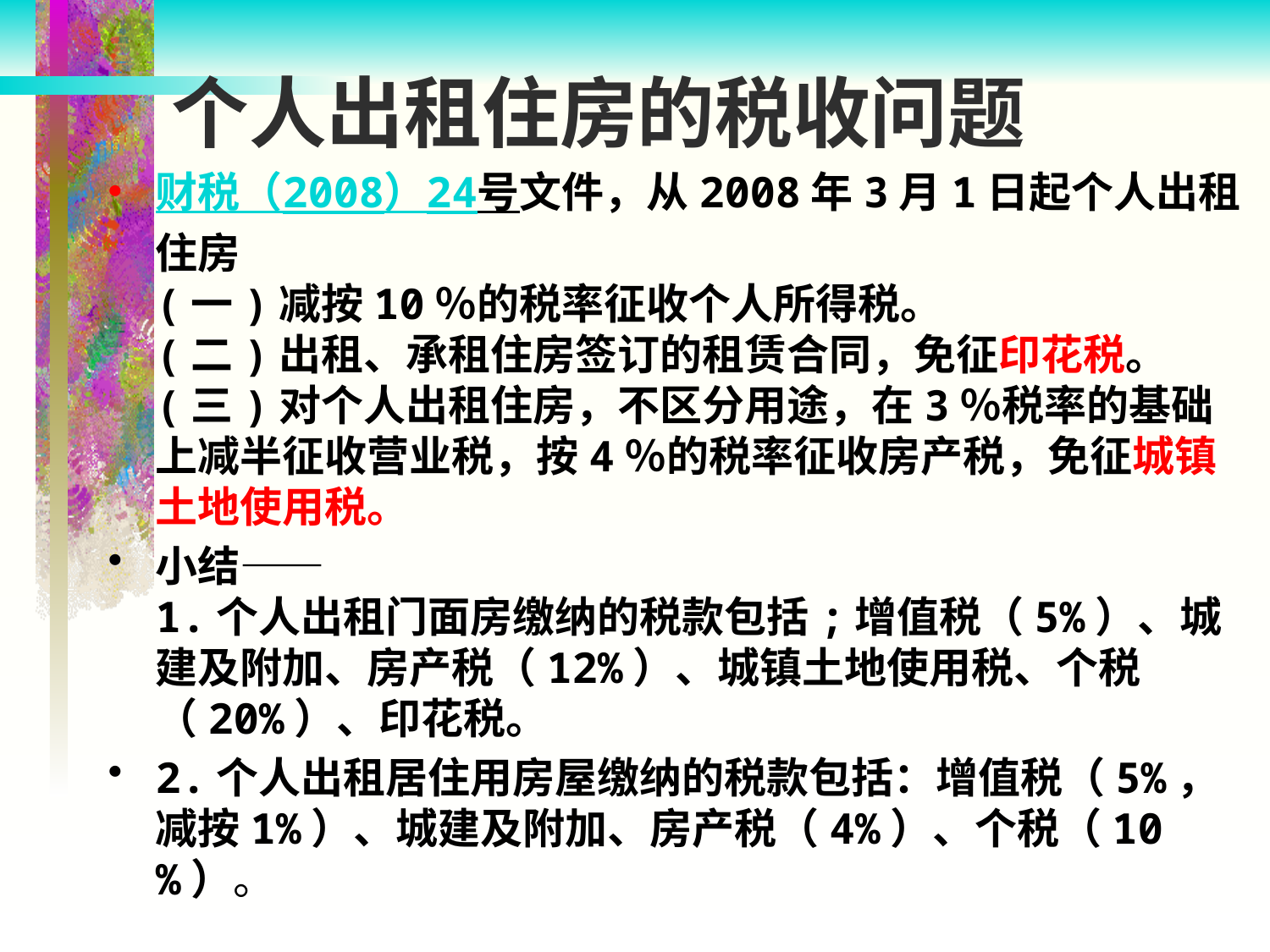

# 个人出租住房的税收问题
财税（2008）24号文件，从2008年3月1日起个人出租住房
(一)减按10％的税率征收个人所得税。
(二)出租、承租住房签订的租赁合同，免征印花税。
(三)对个人出租住房，不区分用途，在3％税率的基础上减半征收营业税，按4％的税率征收房产税，免征城镇土地使用税。
小结——
1.个人出租门面房缴纳的税款包括;增值税（5%）、城建及附加、房产税（12%）、城镇土地使用税、个税（20%）、印花税。
2.个人出租居住用房屋缴纳的税款包括：增值税（5%，减按1%）、城建及附加、房产税（4%）、个税（10%）。